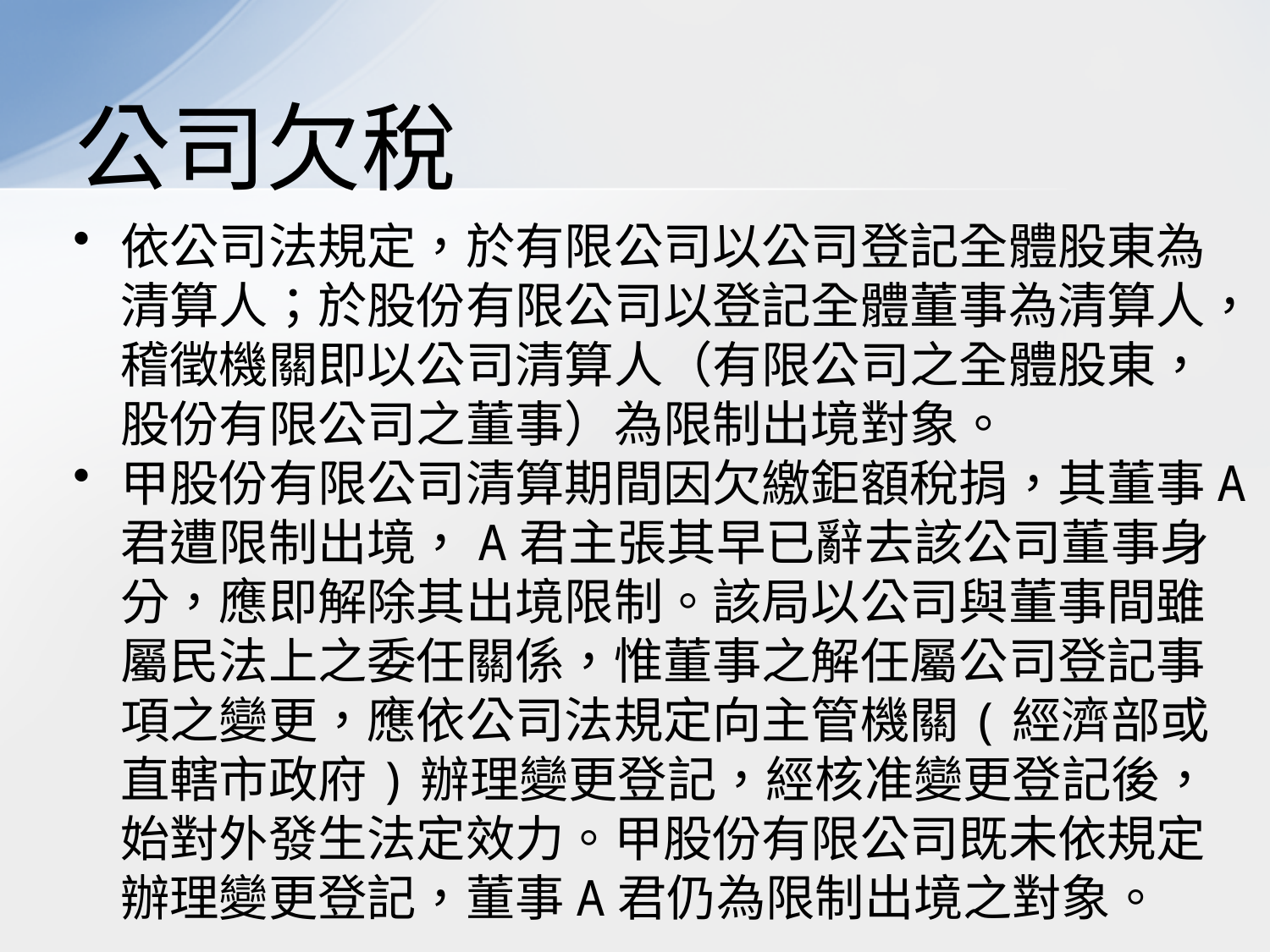

# 公司欠稅
依公司法規定，於有限公司以公司登記全體股東為清算人；於股份有限公司以登記全體董事為清算人，稽徵機關即以公司清算人（有限公司之全體股東，股份有限公司之董事）為限制出境對象。
甲股份有限公司清算期間因欠繳鉅額稅捐，其董事A君遭限制出境，A君主張其早已辭去該公司董事身分，應即解除其出境限制。該局以公司與董事間雖屬民法上之委任關係，惟董事之解任屬公司登記事項之變更，應依公司法規定向主管機關(經濟部或直轄市政府)辦理變更登記，經核准變更登記後，始對外發生法定效力。甲股份有限公司既未依規定辦理變更登記，董事A君仍為限制出境之對象。